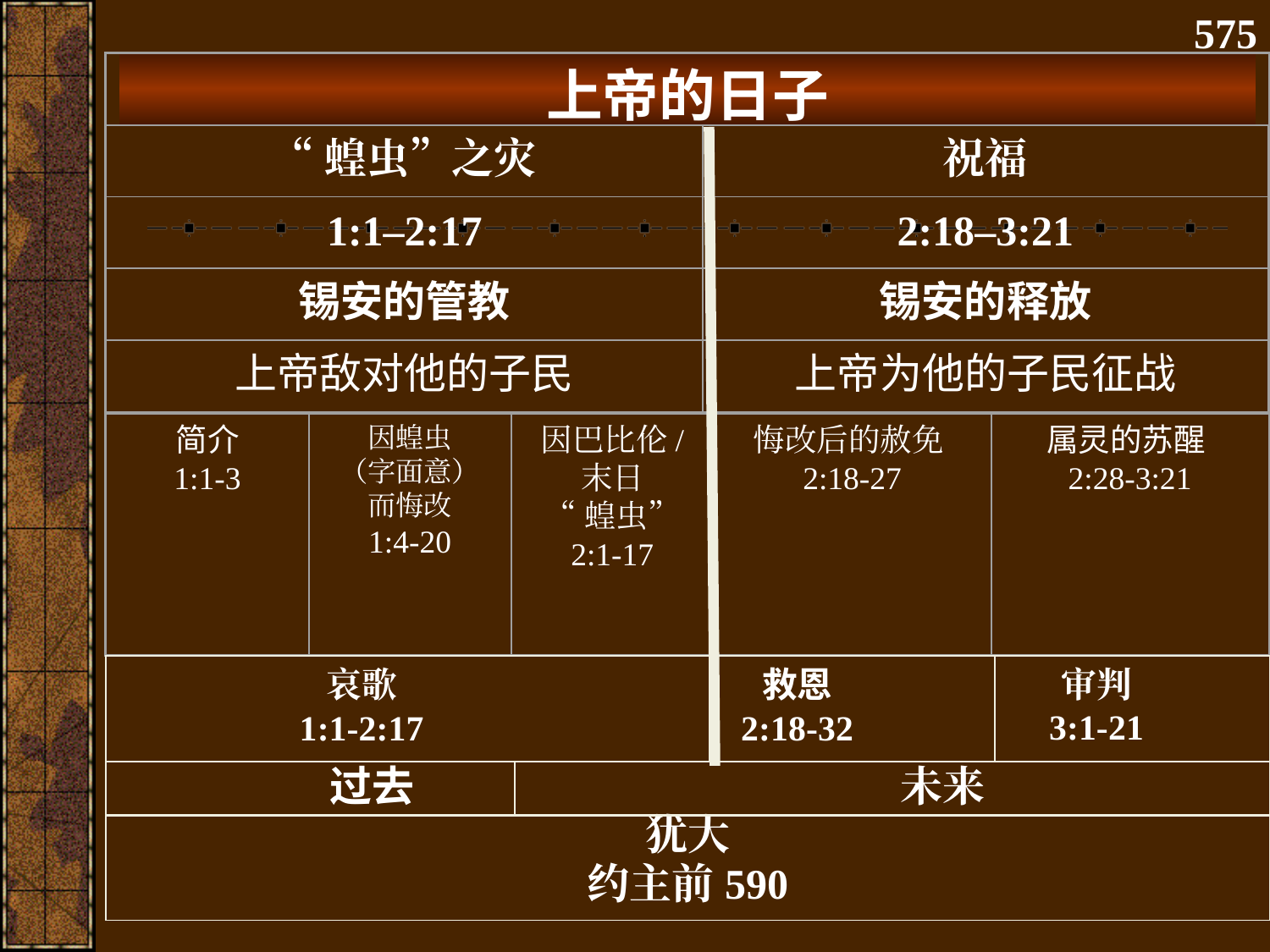

575
Outline 4 (Griffith)

上帝的日子

“蝗虫”之灾

祝福

1:1–2:17

2:18–3:21

锡安的管教

锡安的释放

上帝敌对他的子民

上帝为他的子民征战

简介
1:1-3

因蝗虫
（字面意）而悔改
1:4-20

因巴比伦/
末日
“蝗虫”
2:1-17

悔改后的赦免2:18-27

属灵的苏醒
2:28-3:21

哀歌
1:1-2:17

救恩
2:18-32

审判
3:1-21

 过去

未来

犹大

约主前590

 Past

Future

Judah

c. 590 BC